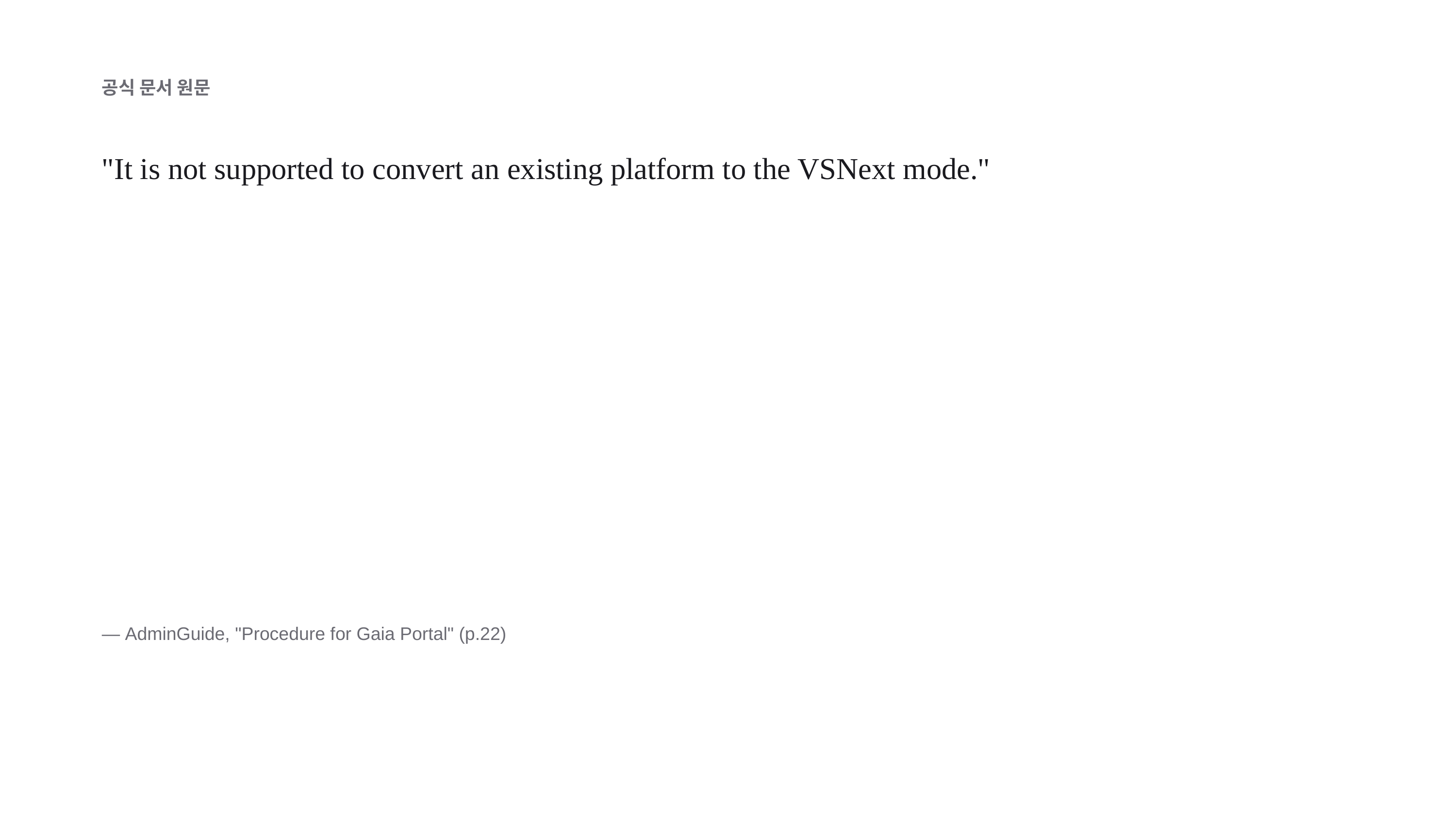

공식 문서 원문
"It is not supported to convert an existing platform to the VSNext mode."
— AdminGuide, "Procedure for Gaia Portal" (p.22)